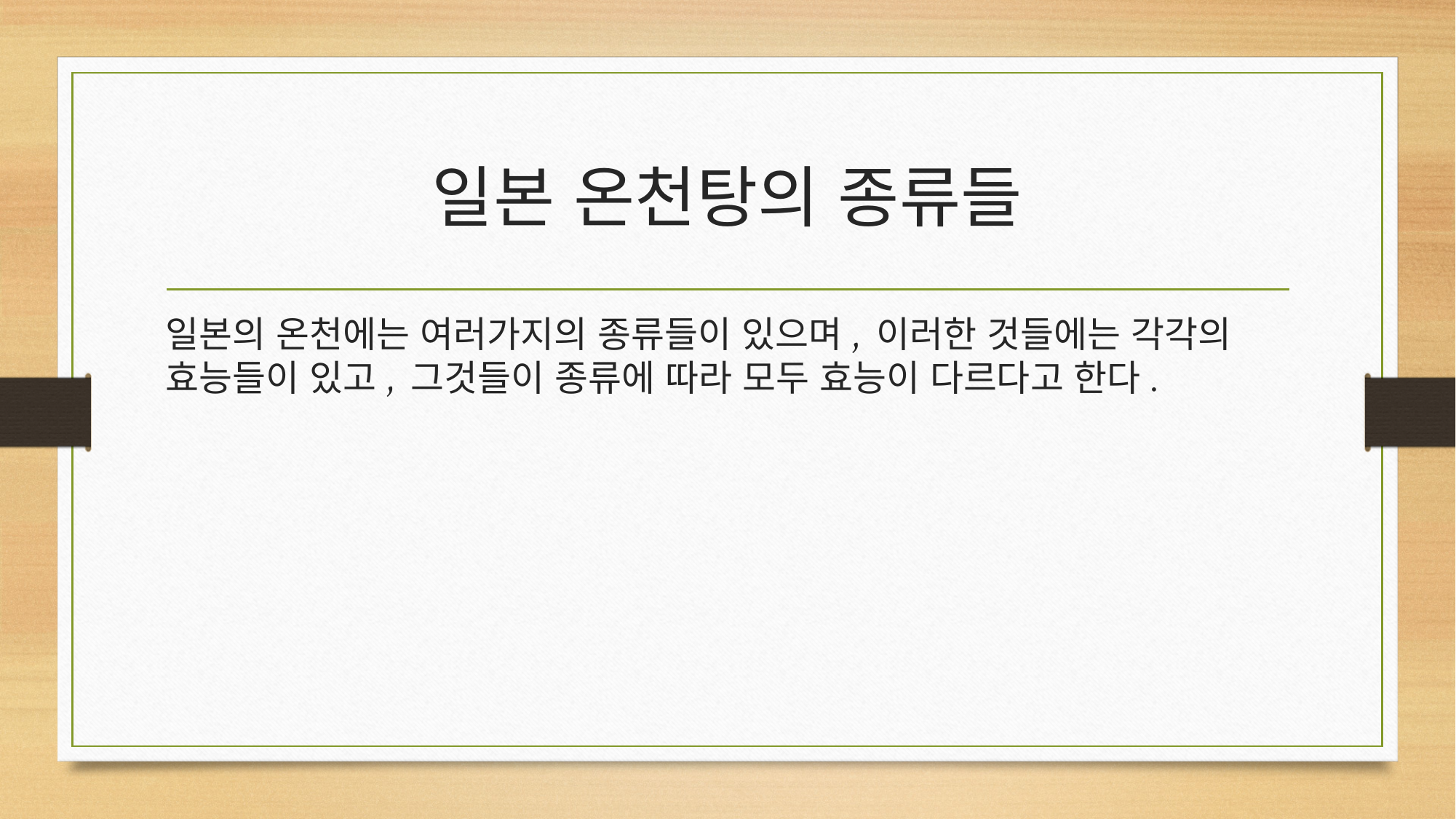

# 일본 온천탕의 종류들
일본의 온천에는 여러가지의 종류들이 있으며, 이러한 것들에는 각각의 효능들이 있고, 그것들이 종류에 따라 모두 효능이 다르다고 한다.